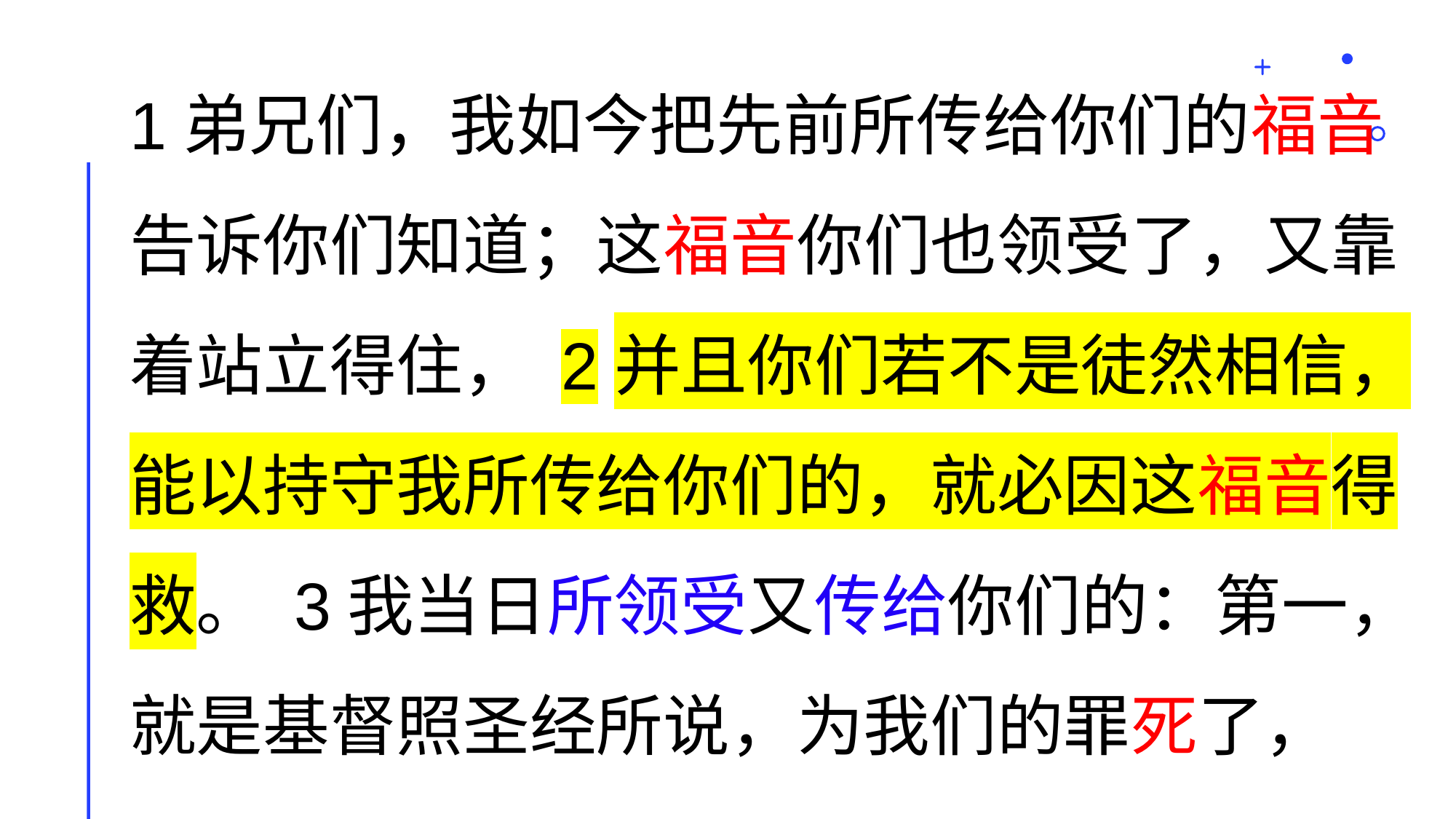

# 1弟兄们，我如今把先前所传给你们的福音告诉你们知道；这福音你们也领受了，又靠着站立得住， 2并且你们若不是徒然相信，能以持守我所传给你们的，就必因这福音得救。 3我当日所领受又传给你们的：第一，就是基督照圣经所说，为我们的罪死了，